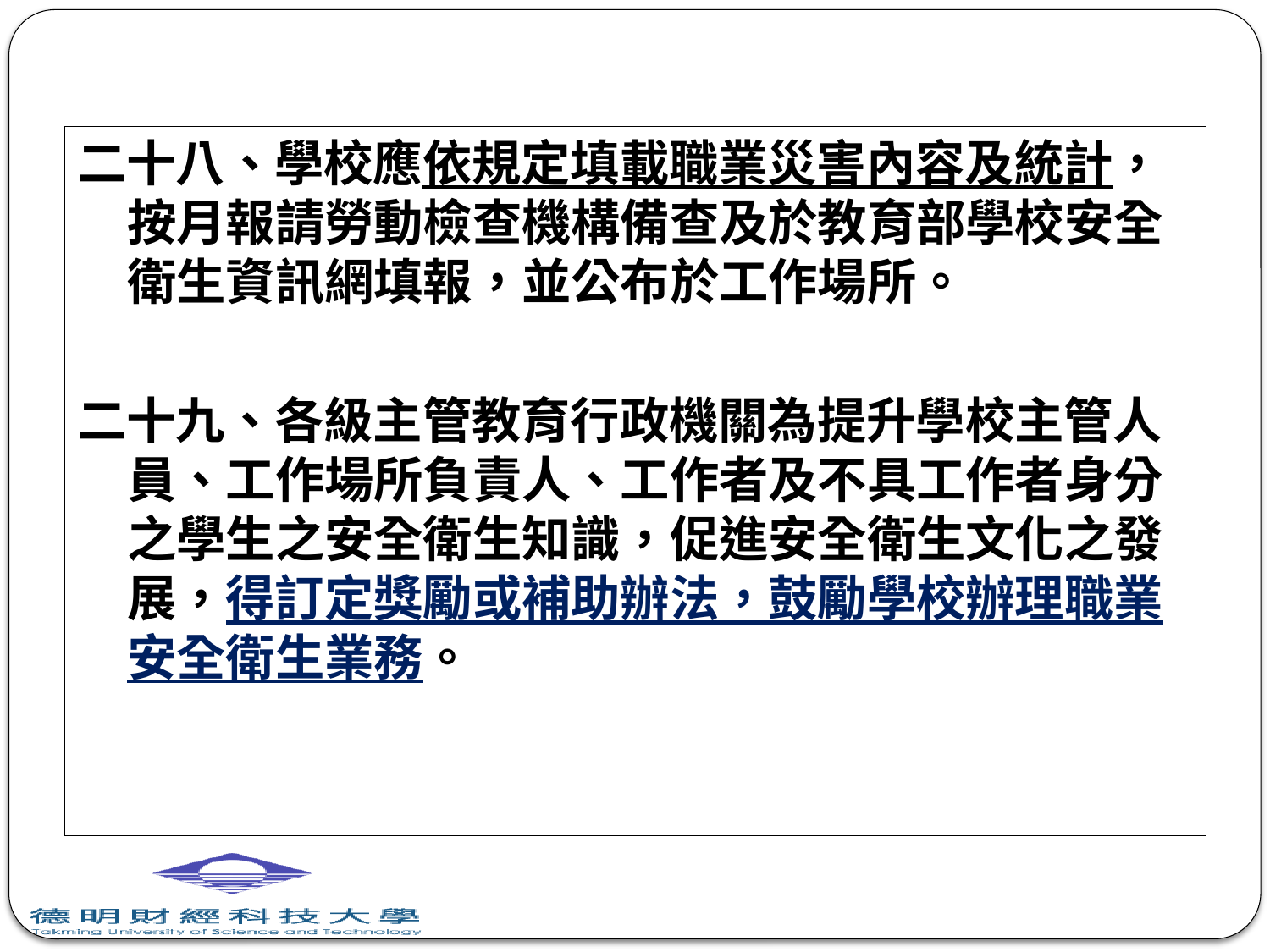

二十八、學校應依規定填載職業災害內容及統計，按月報請勞動檢查機構備查及於教育部學校安全衛生資訊網填報，並公布於工作場所。

二十九、各級主管教育行政機關為提升學校主管人員、工作場所負責人、工作者及不具工作者身分之學生之安全衛生知識，促進安全衛生文化之發展，得訂定獎勵或補助辦法，鼓勵學校辦理職業安全衛生業務。